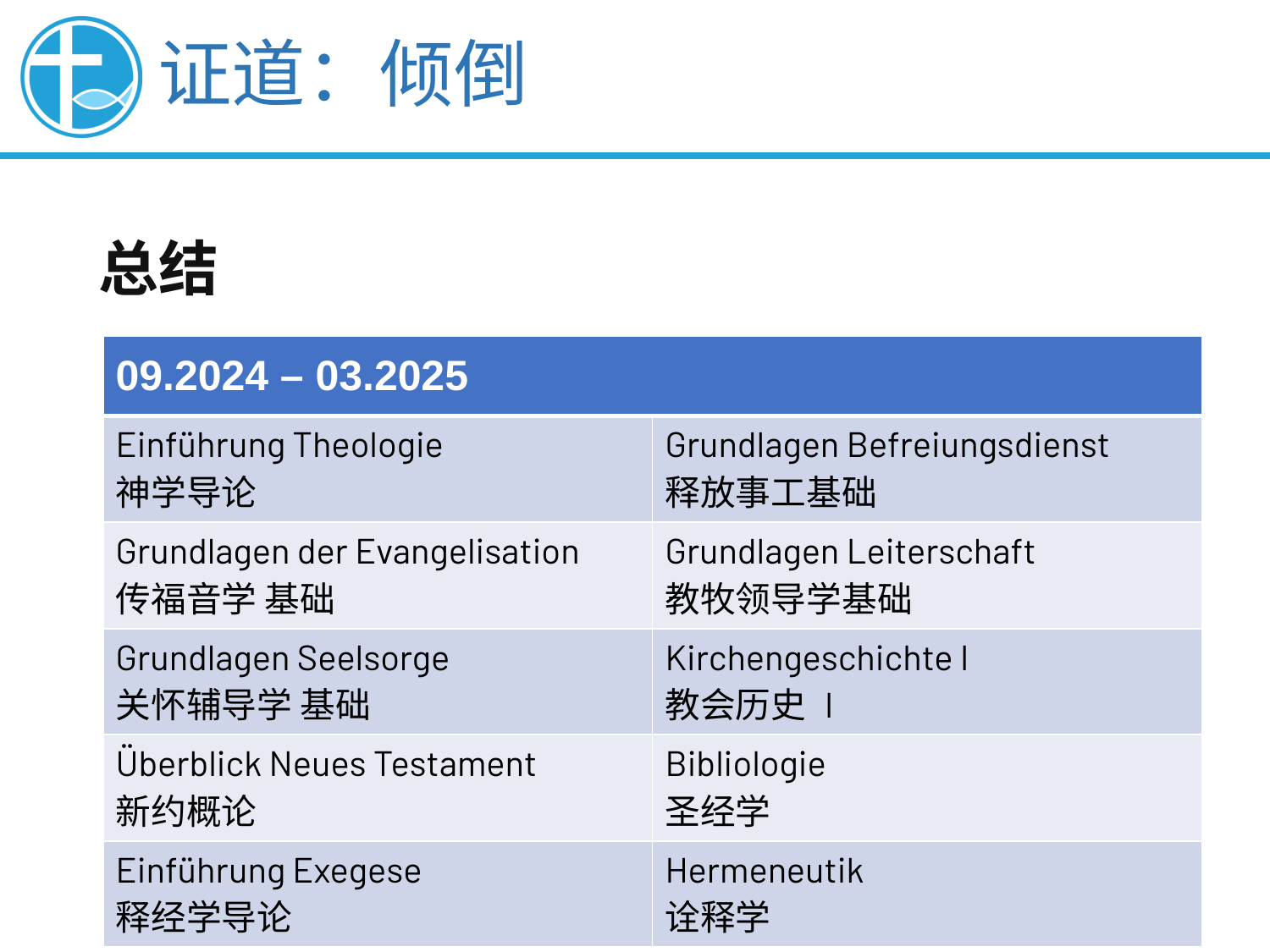

证道：倾倒
总结
| 09.2024 – 03.2025 |  |
| --- | --- |
| Einführung Theologie  神学导论 | Grundlagen Befreiungsdienst  释放事⼯基础 |
| Grundlagen der Evangelisation  传福音学 基础 | Grundlagen Leiterschaft  教牧领导学基础 |
| Grundlagen Seelsorge  关怀辅导学 基础 | Kirchengeschichte I  教会历史 I |
| Überblick Neues Testament  新约概论 | Bibliologie 圣经学 |
| Einführung Exegese  释经学导论 | Hermeneutik  诠释学 |